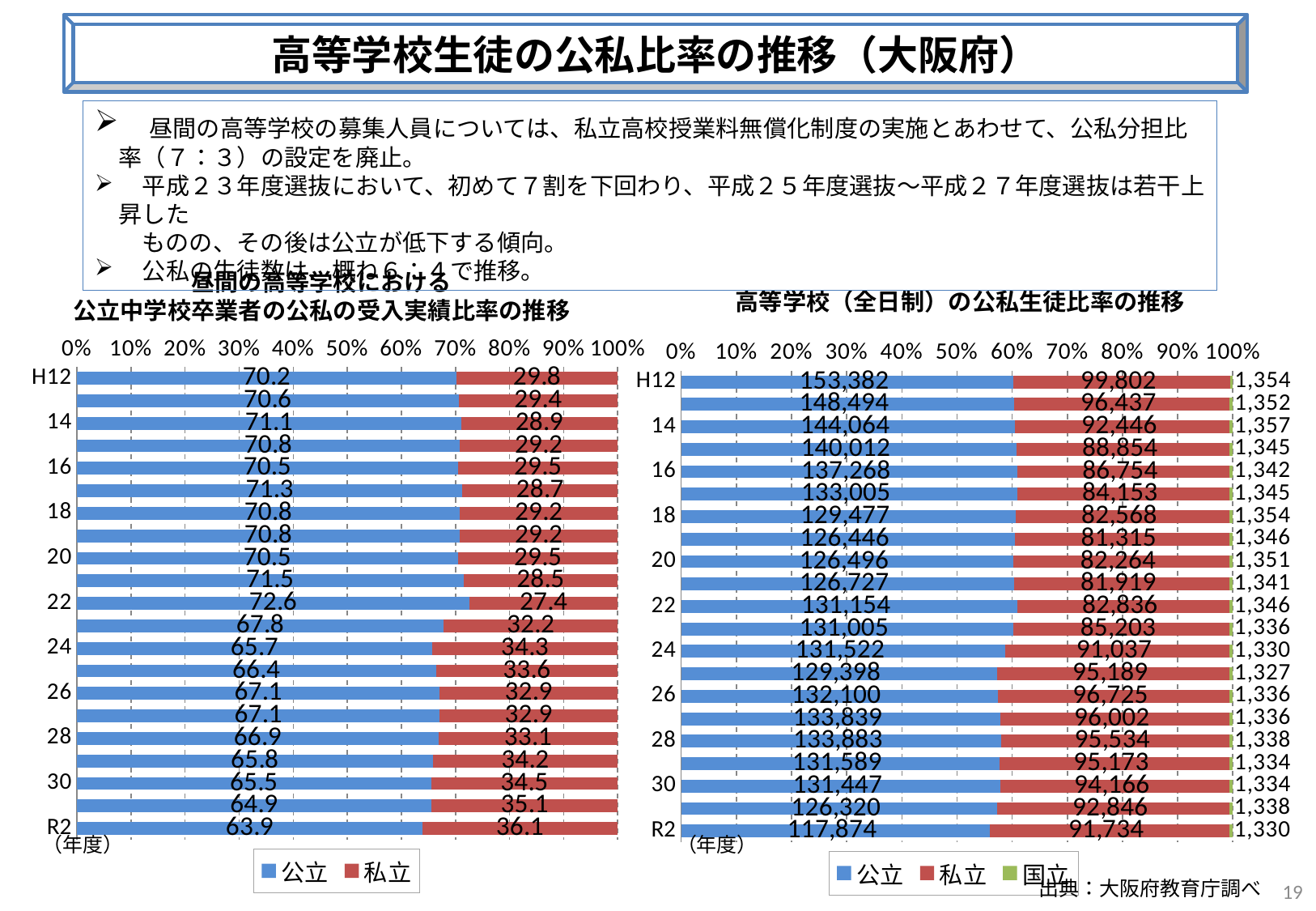

高等学校生徒の公私比率の推移（大阪府）
　昼間の高等学校の募集人員については、私立高校授業料無償化制度の実施とあわせて、公私分担比率（７：３）の設定を廃止。
　平成２３年度選抜において、初めて７割を下回わり、平成２５年度選抜～平成２７年度選抜は若干上昇した
　　ものの、その後は公立が低下する傾向。
　公私の生徒数は、概ね６：４で推移。
昼間の高等学校における
公立中学校卒業者の公私の受入実績比率の推移
高等学校（全日制）の公私生徒比率の推移

### Chart

| Category | 公立 | 私立 |
|---|---|---|
| H12 | 70.2 | 29.8 |
| 13 | 70.6 | 29.4 |
| 14 | 71.1 | 28.9 |
| 15 | 70.8 | 29.2 |
| 16 | 70.5 | 29.5 |
| 17 | 71.3 | 28.7 |
| 18 | 70.8 | 29.2 |
| 19 | 70.8 | 29.2 |
| 20 | 70.5 | 29.5 |
| 21 | 71.5 | 28.5 |
| 22 | 72.6 | 27.4 |
| 23 | 67.8 | 32.2 |
| 24 | 65.7 | 34.3 |
| 25 | 66.4 | 33.6 |
| 26 | 67.1 | 32.9 |
| 27 | 67.1 | 32.9 |
| 28 | 66.9 | 33.1 |
| 29 | 65.8 | 34.2 |
| 30 | 65.5 | 34.5 |
| 31 | 64.9 | 34.1 |
| R2 | 63.9 | 36.1 |

### Chart

| Category | 公立 | 私立 | 国立 |
|---|---|---|---|
| H12 | 153382.0 | 99802.0 | 1354.0 |
| 13 | 148494.0 | 96437.0 | 1352.0 |
| 14 | 144064.0 | 92446.0 | 1357.0 |
| 15 | 140012.0 | 88854.0 | 1345.0 |
| 16 | 137268.0 | 86754.0 | 1342.0 |
| 17 | 133005.0 | 84153.0 | 1345.0 |
| 18 | 129477.0 | 82568.0 | 1354.0 |
| 19 | 126446.0 | 81315.0 | 1346.0 |
| 20 | 126496.0 | 82264.0 | 1351.0 |
| 21 | 126727.0 | 81919.0 | 1341.0 |
| 22 | 131154.0 | 82836.0 | 1346.0 |
| 23 | 131005.0 | 85203.0 | 1336.0 |
| 24 | 131522.0 | 91037.0 | 1330.0 |
| 25 | 129398.0 | 95189.0 | 1327.0 |
| 26 | 132100.0 | 96725.0 | 1336.0 |
| 27 | 133839.0 | 96002.0 | 1336.0 |
| 28 | 133883.0 | 95534.0 | 1338.0 |
| 29 | 131589.0 | 95173.0 | 1334.0 |
| 30 | 131447.0 | 94166.0 | 1334.0 |
| 31 | 126320.0 | 92846.0 | 1338.0 |
| R2 | 117874.0 | 91734.0 | 1330.0 |
（年度）
（年度）
19
出典：大阪府教育庁調べ